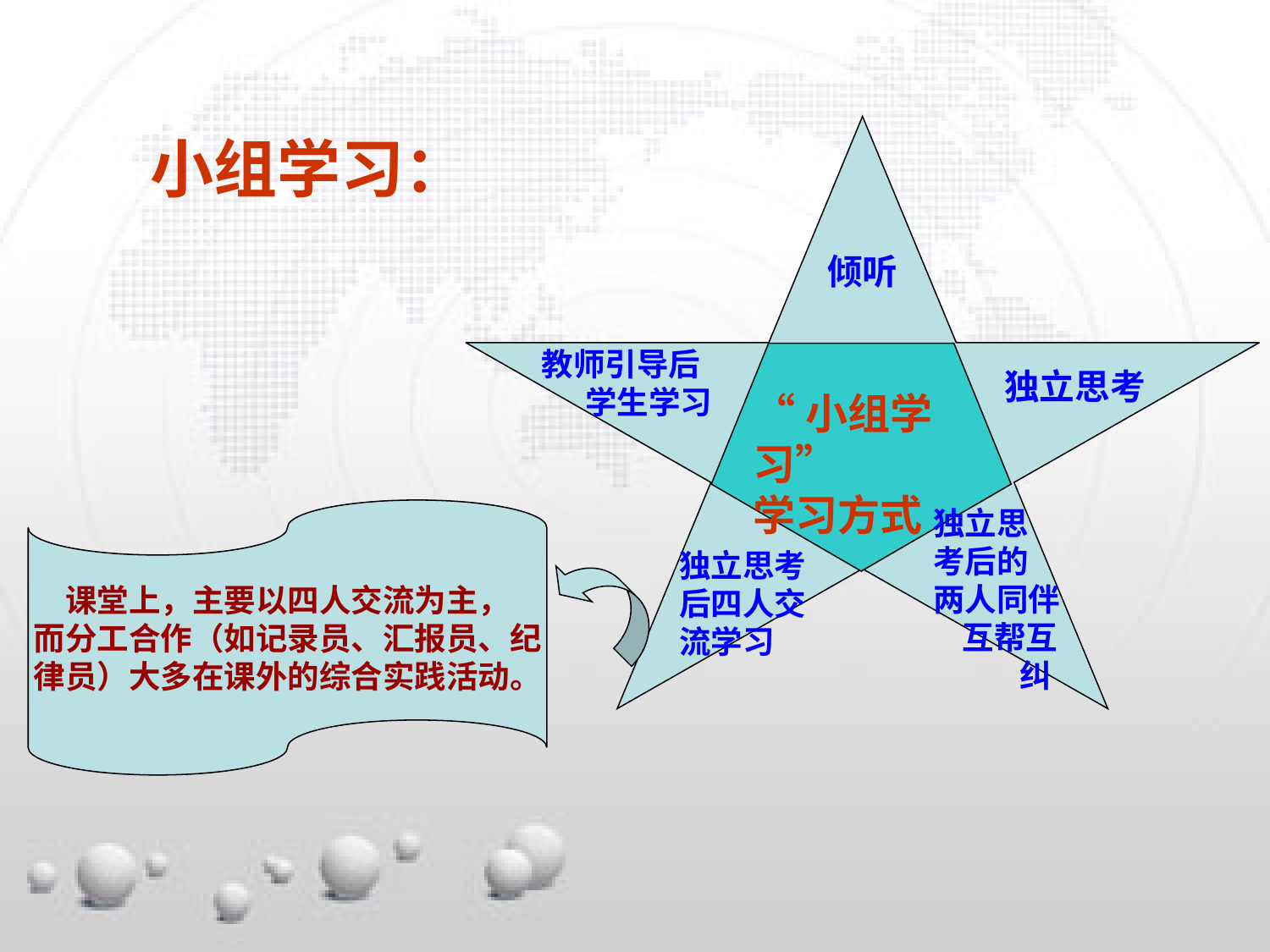

小组学习：
倾听
教师引导后
     学生学习
独立思考
“小组学习”
学习方式
独立思
考后的
两人同伴
   互帮互
           纠
课堂上，主要以四人交流为主，
而分工合作（如记录员、汇报员、纪
律员）大多在课外的综合实践活动。

独立思考后四人交流学习